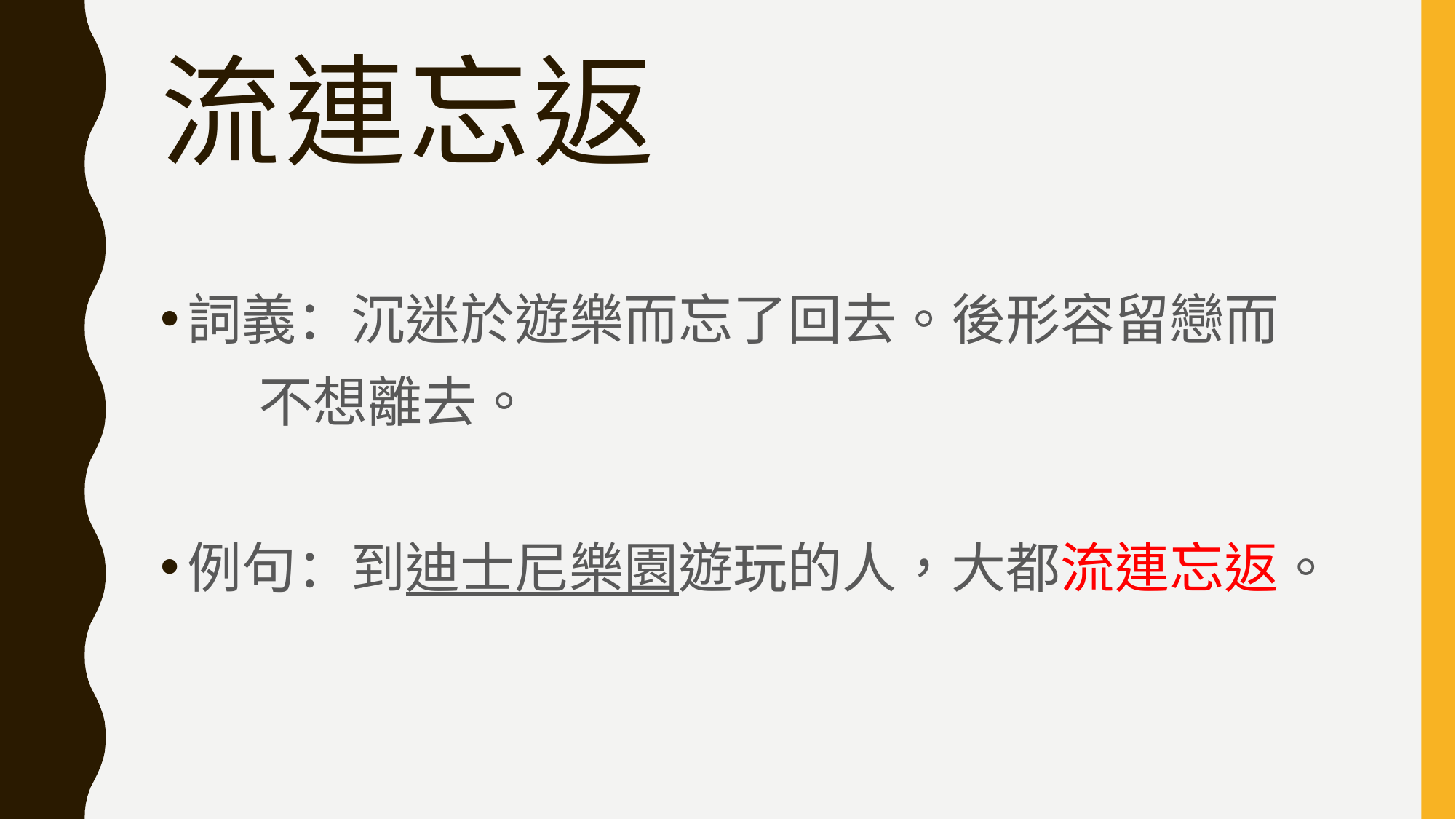

# 流連忘返
詞義：沉迷於遊樂而忘了回去。後形容留戀而
       不想離去。

例句：到迪士尼樂園遊玩的人，大都流連忘返。